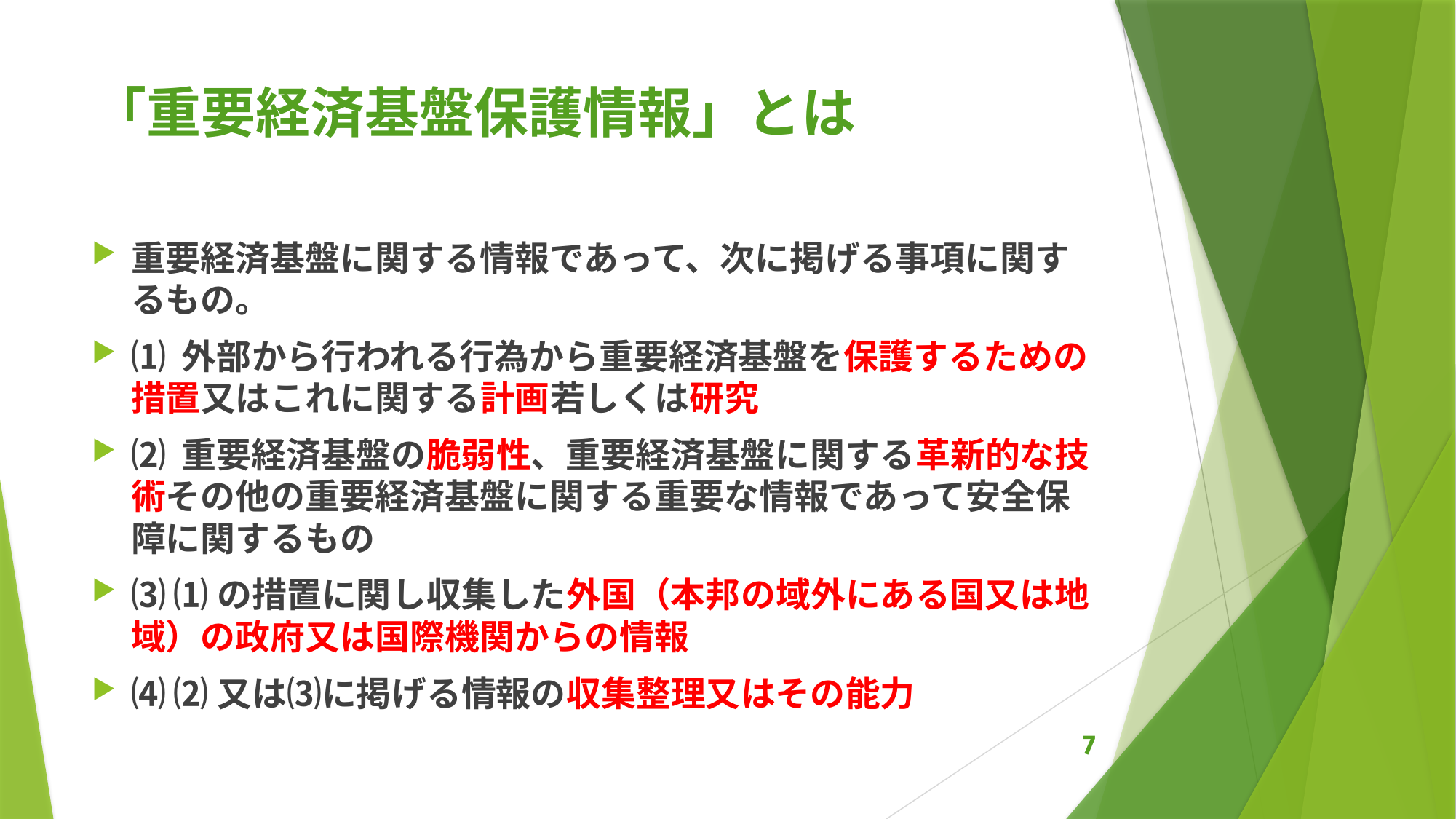

# 「重要経済基盤保護情報」とは
重要経済基盤に関する情報であって、次に掲げる事項に関するもの。
⑴ 外部から行われる行為から重要経済基盤を保護するための措置又はこれに関する計画若しくは研究
⑵ 重要経済基盤の脆弱性、重要経済基盤に関する革新的な技術その他の重要経済基盤に関する重要な情報であって安全保障に関するもの
⑶ ⑴の措置に関し収集した外国（本邦の域外にある国又は地域）の政府又は国際機関からの情報
⑷ ⑵又は⑶に掲げる情報の収集整理又はその能力

7